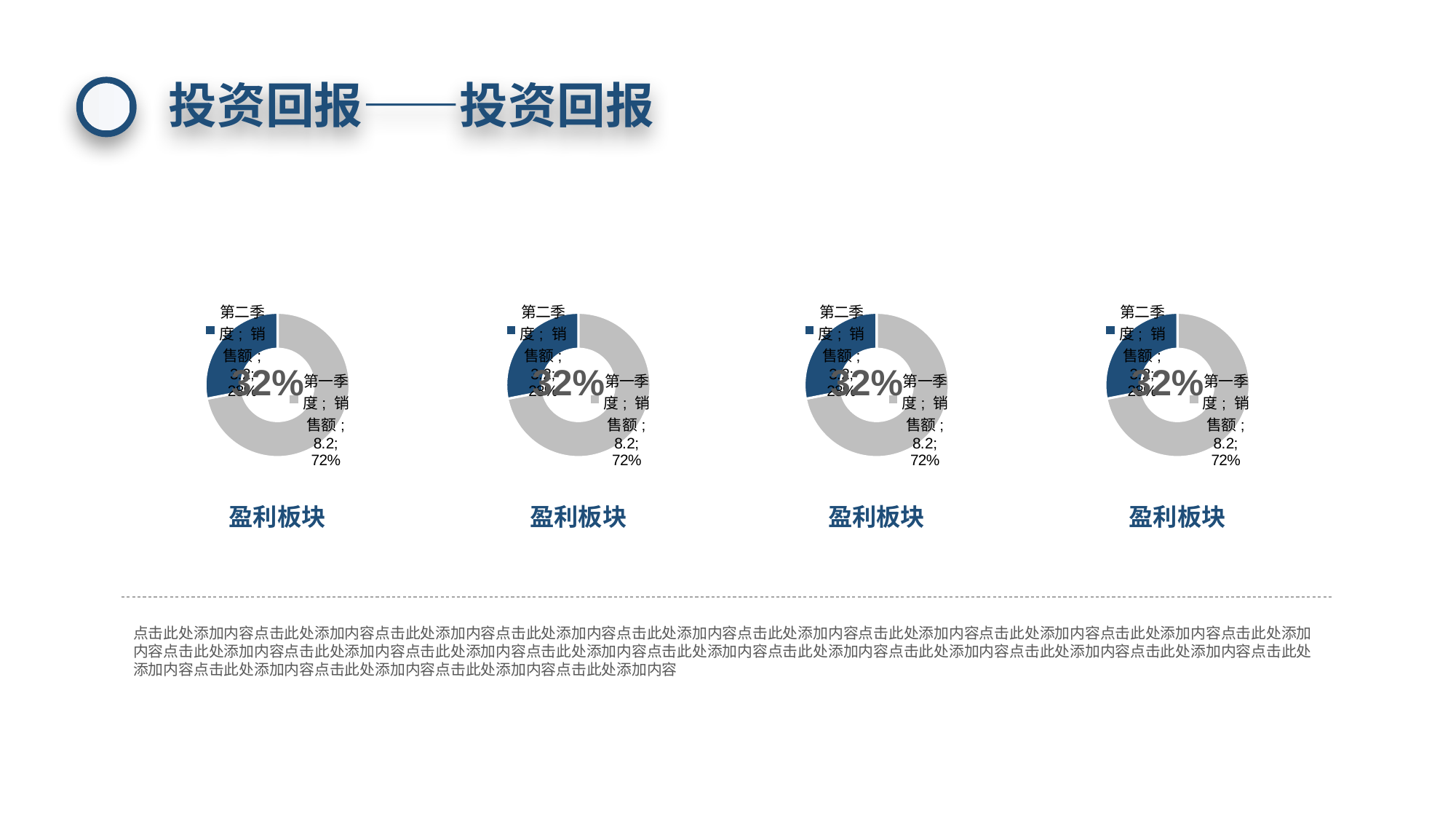

投资回报——投资回报

### Chart

| Category | 销售额 |
|---|---|
| 第一季度 | 8.2 |
| 第二季度 | 3.2 |

### Chart

| Category | 销售额 |
|---|---|
| 第一季度 | 8.2 |
| 第二季度 | 3.2 |

### Chart

| Category | 销售额 |
|---|---|
| 第一季度 | 8.2 |
| 第二季度 | 3.2 |

### Chart

| Category | 销售额 |
|---|---|
| 第一季度 | 8.2 |
| 第二季度 | 3.2 |
32%
32%
32%
32%
盈利板块
盈利板块
盈利板块
盈利板块
点击此处添加内容点击此处添加内容点击此处添加内容点击此处添加内容点击此处添加内容点击此处添加内容点击此处添加内容点击此处添加内容点击此处添加内容点击此处添加内容点击此处添加内容点击此处添加内容点击此处添加内容点击此处添加内容点击此处添加内容点击此处添加内容点击此处添加内容点击此处添加内容点击此处添加内容点击此处添加内容点击此处添加内容点击此处添加内容点击此处添加内容点击此处添加内容